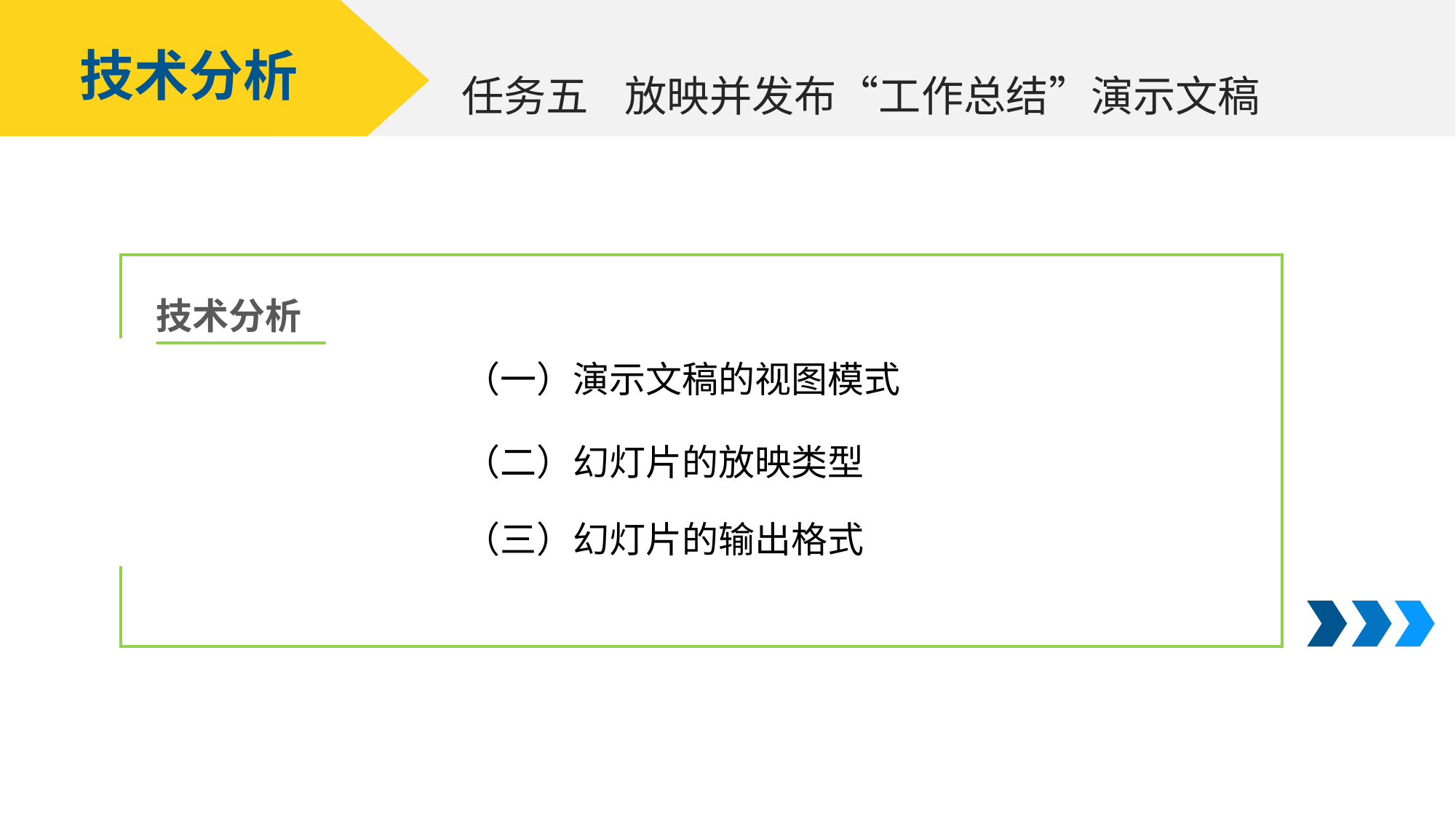

技术分析
放映并发布“工作总结”演示文稿
任务五

技术分析

（一）演示文稿的视图模式
（二）幻灯片的放映类型
（三）幻灯片的输出格式